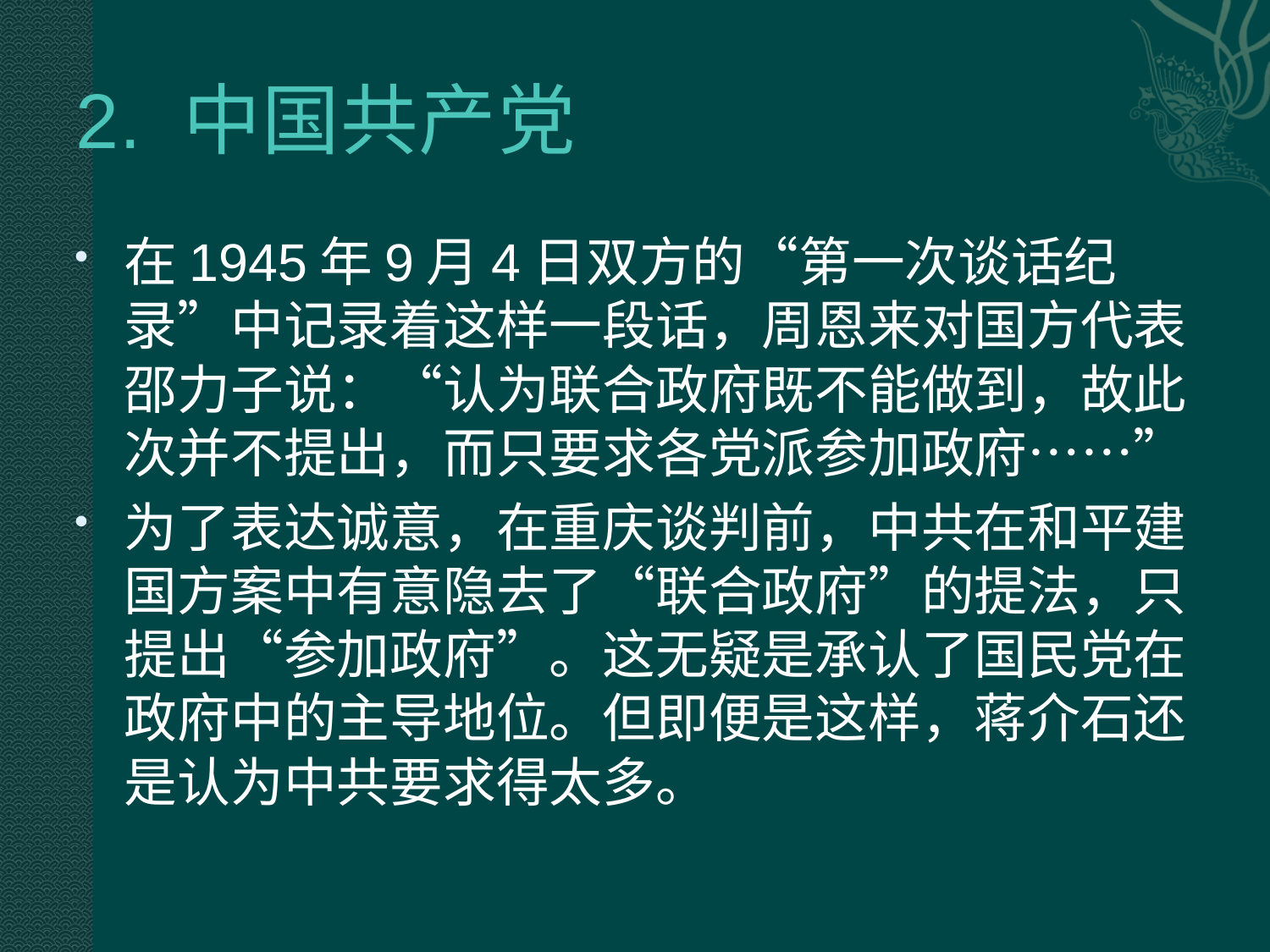

# 2. 中国共产党
在1945年9月4日双方的“第一次谈话纪录”中记录着这样一段话，周恩来对国方代表邵力子说：“认为联合政府既不能做到，故此次并不提出，而只要求各党派参加政府……”
为了表达诚意，在重庆谈判前，中共在和平建国方案中有意隐去了“联合政府”的提法，只提出“参加政府”。这无疑是承认了国民党在政府中的主导地位。但即便是这样，蒋介石还是认为中共要求得太多。